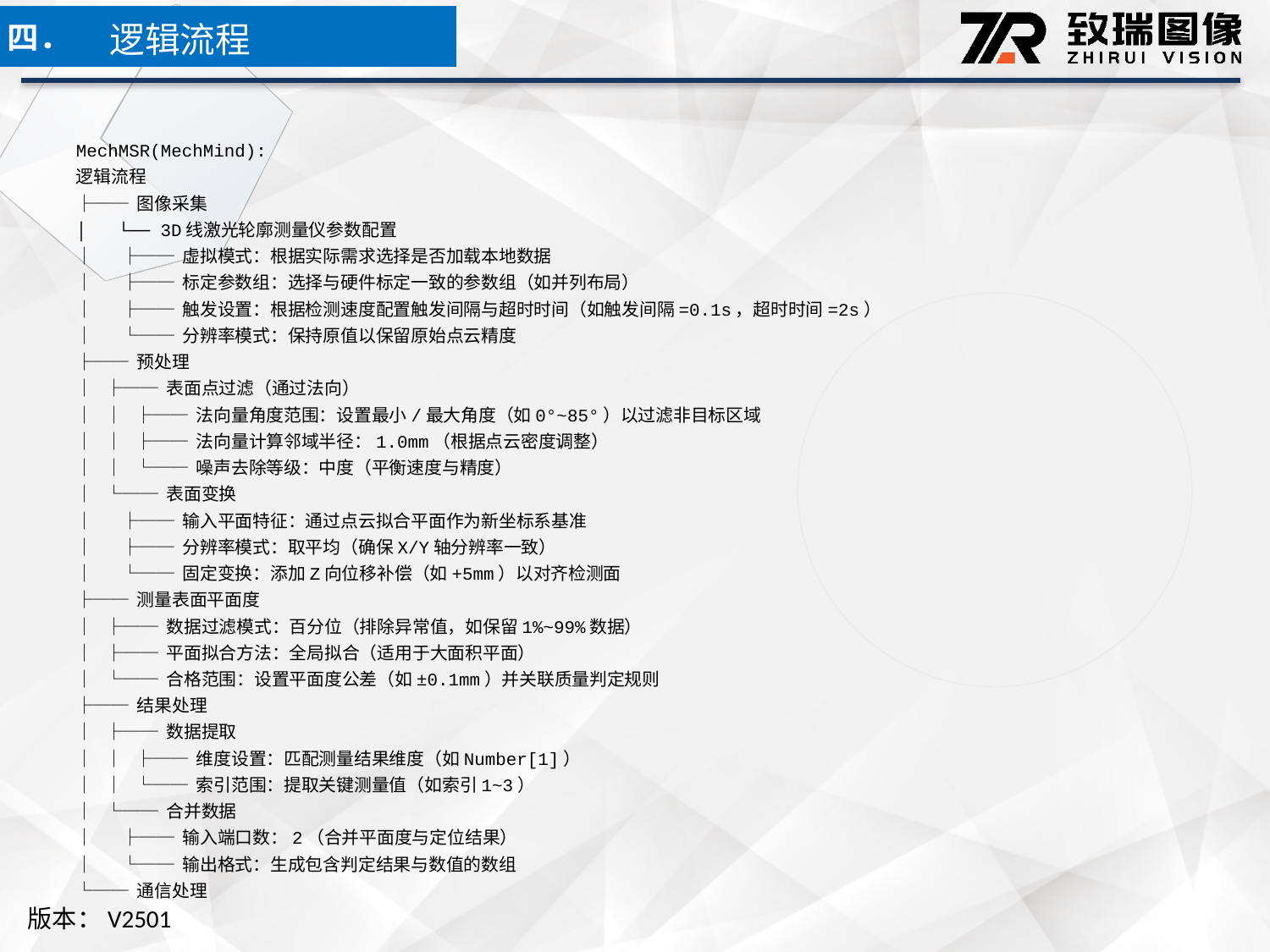

逻辑流程
四．

MechMSR(MechMind):
逻辑流程
├── 图像采集
│   └── 3D线激光轮廓测量仪参数配置
│       ├── 虚拟模式：根据实际需求选择是否加载本地数据
│       ├── 标定参数组：选择与硬件标定一致的参数组（如并列布局）
│       ├── 触发设置：根据检测速度配置触发间隔与超时时间（如触发间隔=0.1s，超时时间=2s）
│       └── 分辨率模式：保持原值以保留原始点云精度
├── 预处理
│   ├── 表面点过滤（通过法向）
│   │   ├── 法向量角度范围：设置最小/最大角度（如0°~85°）以过滤非目标区域
│   │   ├── 法向量计算邻域半径：1.0mm（根据点云密度调整）
│   │   └── 噪声去除等级：中度（平衡速度与精度）
│   └── 表面变换
│       ├── 输入平面特征：通过点云拟合平面作为新坐标系基准
│       ├── 分辨率模式：取平均（确保X/Y轴分辨率一致）
│       └── 固定变换：添加Z向位移补偿（如+5mm）以对齐检测面
├── 测量表面平面度
│   ├── 数据过滤模式：百分位（排除异常值，如保留1%~99%数据）
│   ├── 平面拟合方法：全局拟合（适用于大面积平面）
│   └── 合格范围：设置平面度公差（如±0.1mm）并关联质量判定规则
├── 结果处理
│   ├── 数据提取
│   │   ├── 维度设置：匹配测量结果维度（如Number[1]）
│   │   └── 索引范围：提取关键测量值（如索引1~3）
│   └── 合并数据
│       ├── 输入端口数：2（合并平面度与定位结果）
│       └── 输出格式：生成包含判定结果与数值的数组
└── 通信处理